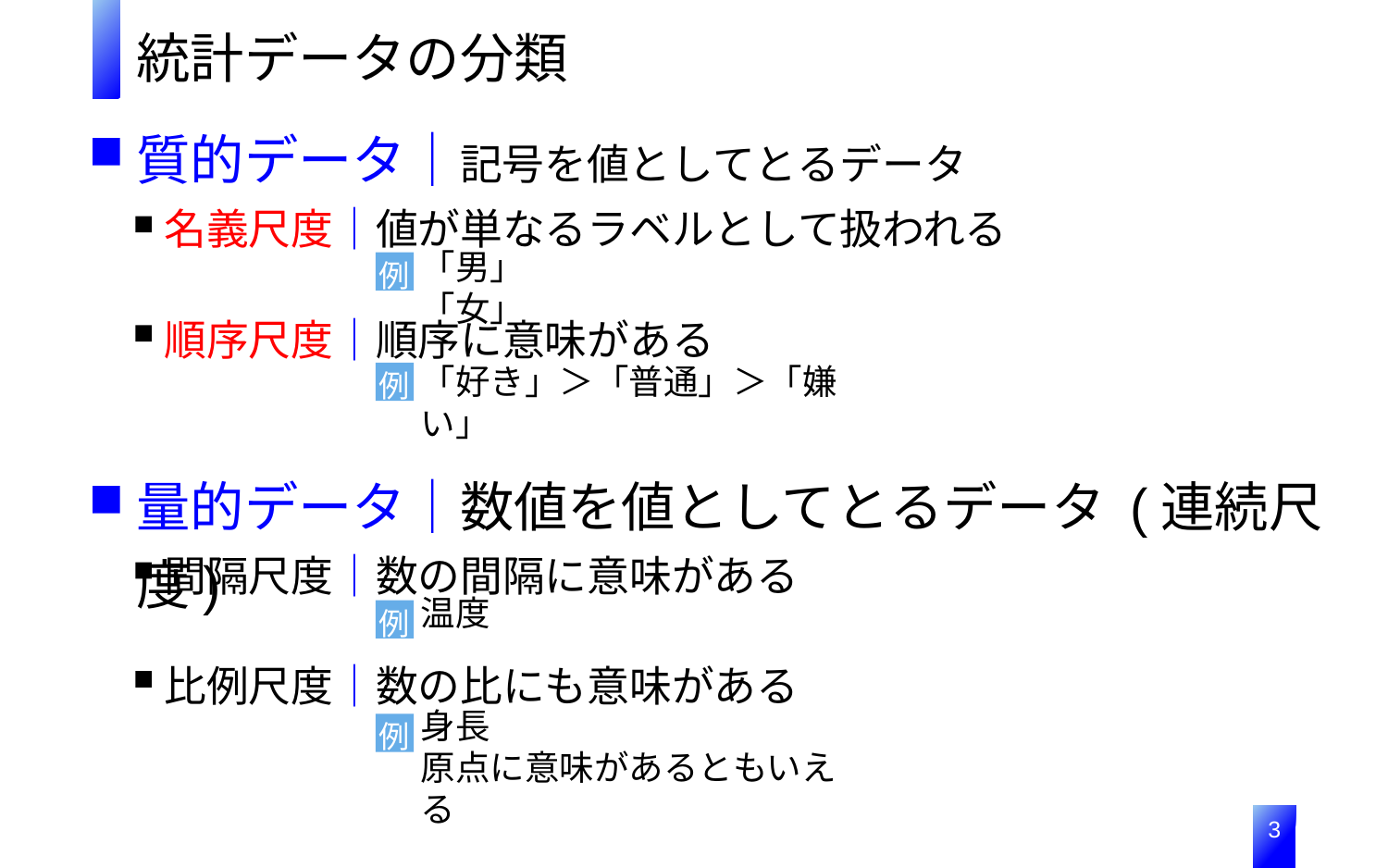

統計データの分類
質的データ｜記号を値としてとるデータ

名義尺度｜値が単なるラベルとして扱われる

「男」「女」
例

順序尺度｜順序に意味がある

例

「好き」＞「普通」＞「嫌い」
量的データ｜数値を値としてとるデータ (連続尺度)

間隔尺度｜数の間隔に意味がある

温度
例

比例尺度｜数の比にも意味がある

身長
原点に意味があるともいえる
例